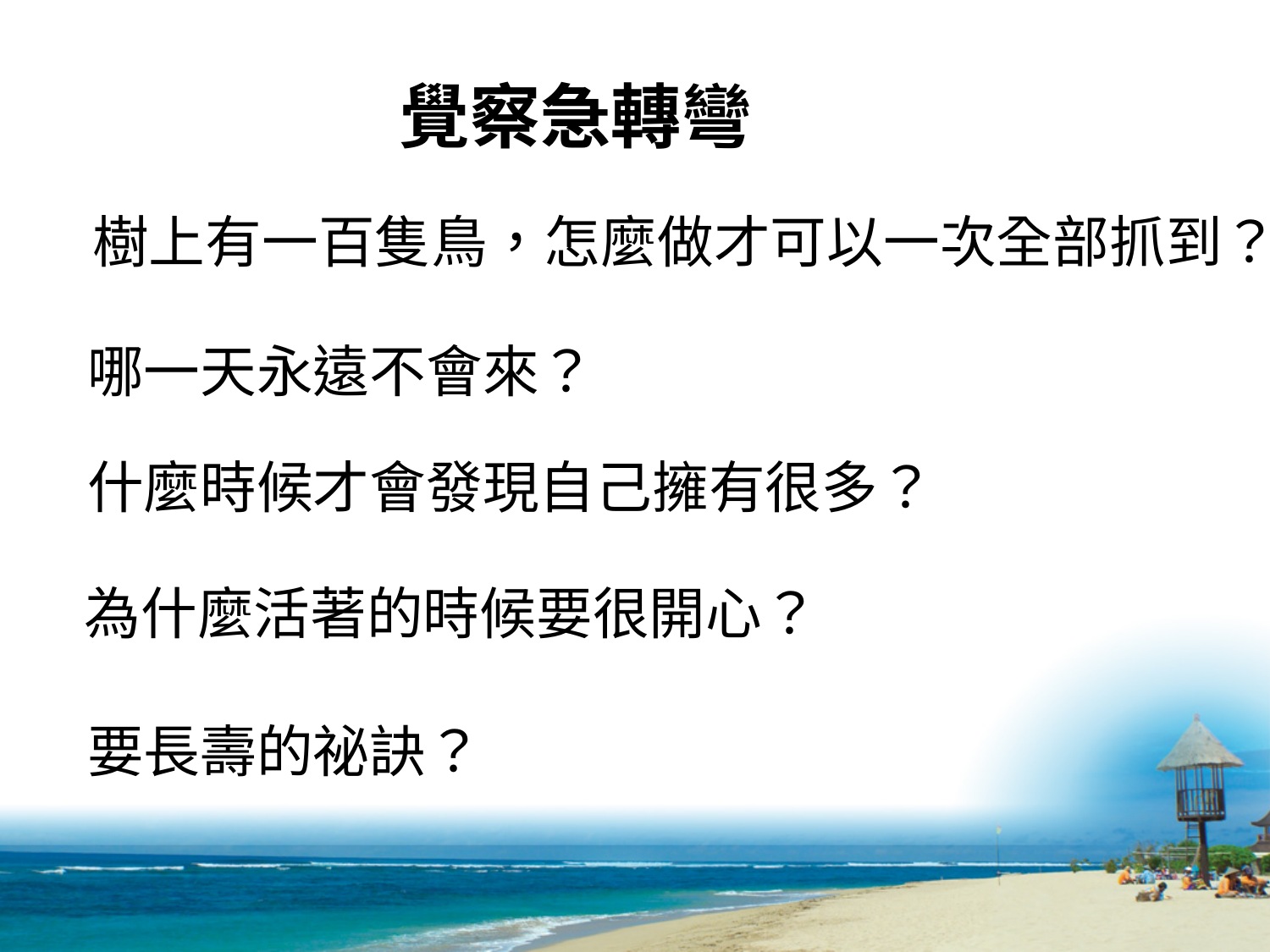

覺察急轉彎
樹上有一百隻鳥，怎麼做才可以一次全部抓到？
哪一天永遠不會來？
什麼時候才會發現自己擁有很多？
為什麼活著的時候要很開心？
要長壽的祕訣？